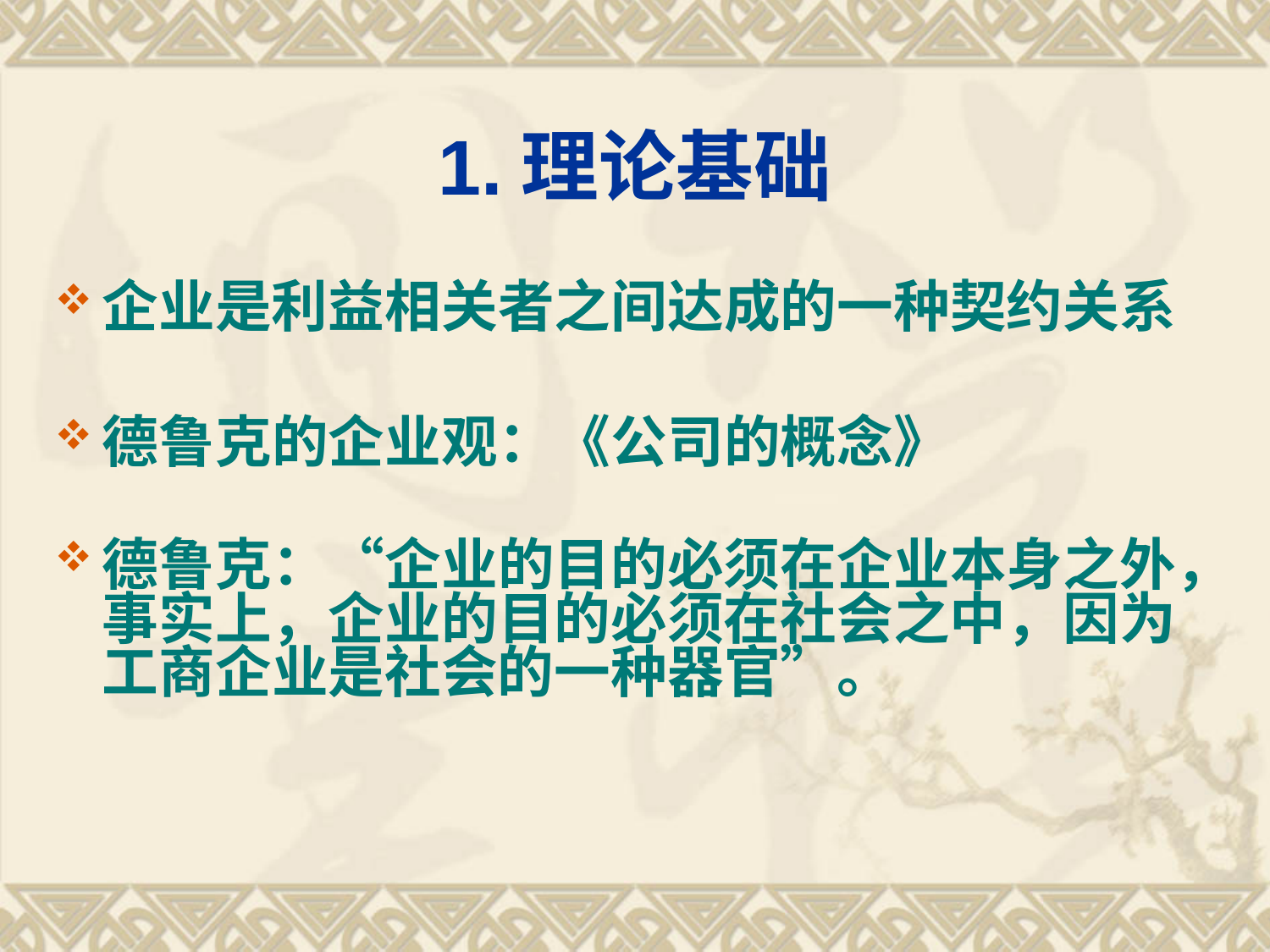

1.理论基础
企业是利益相关者之间达成的一种契约关系

德鲁克的企业观：《公司的概念》

德鲁克：“企业的目的必须在企业本身之外，事实上，企业的目的必须在社会之中，因为工商企业是社会的一种器官”。